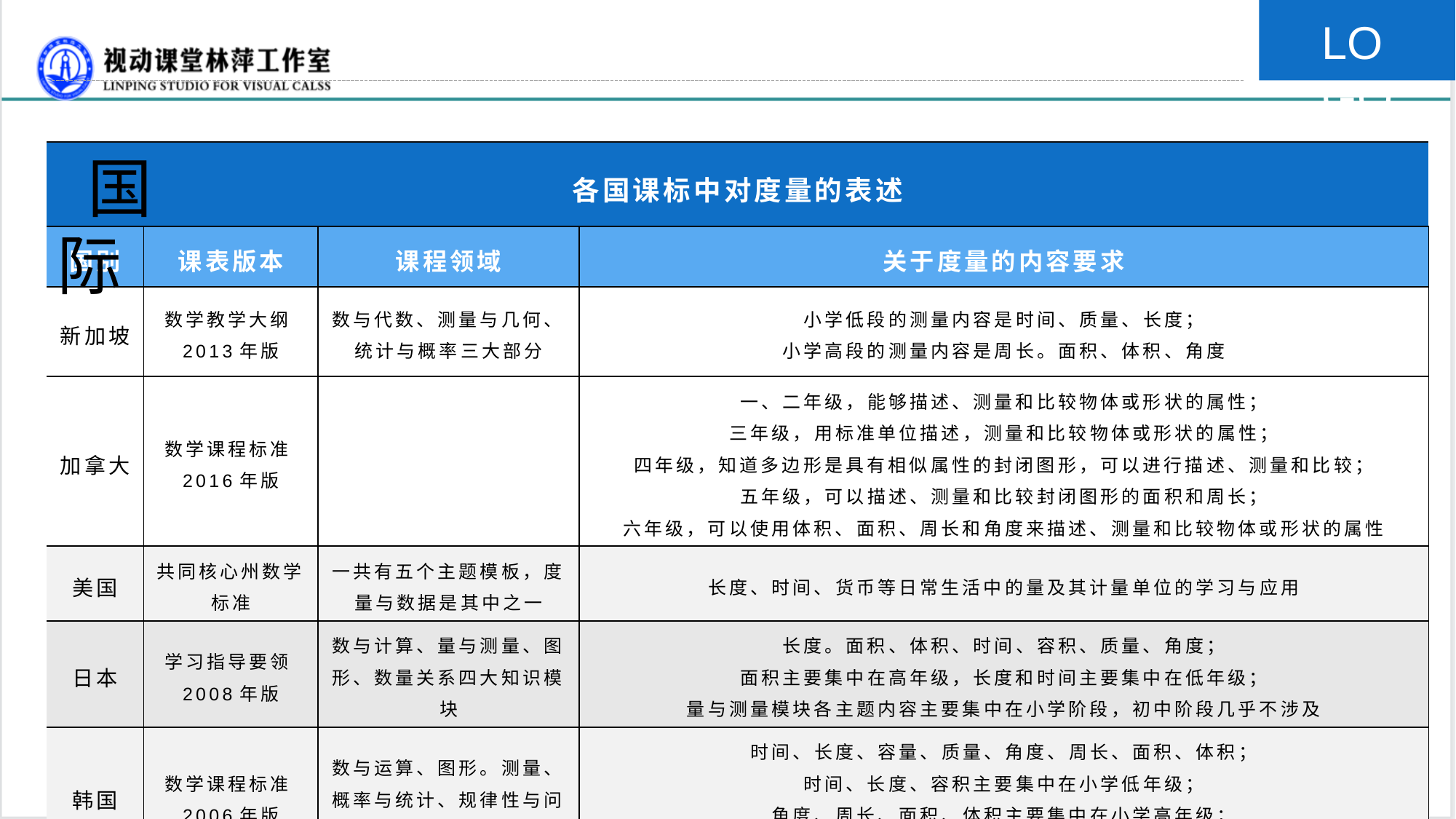

LOGO
 国际
| 各国课标中对度量的表述 |  |  |  |
| --- | --- | --- | --- |
| 国别 | 课表版本 | 课程领域 | 关于度量的内容要求 |
| 新加坡 | 数学教学大纲2013年版 | 数与代数、测量与几何、统计与概率三大部分 | 小学低段的测量内容是时间、质量、长度； 小学高段的测量内容是周长。面积、体积、角度 |
| 加拿大 | 数学课程标准2016年版 |  | 一、二年级，能够描述、测量和比较物体或形状的属性； 三年级，用标准单位描述，测量和比较物体或形状的属性； 四年级，知道多边形是具有相似属性的封闭图形，可以进行描述、测量和比较； 五年级，可以描述、测量和比较封闭图形的面积和周长； 六年级，可以使用体积、面积、周长和角度来描述、测量和比较物体或形状的属性 |
| 美国 | 共同核心州数学标准 | 一共有五个主题模板，度量与数据是其中之一 | 长度、时间、货币等日常生活中的量及其计量单位的学习与应用 |
| 日本 | 学习指导要领2008年版 | 数与计算、量与测量、图形、数量关系四大知识模块 | 长度。面积、体积、时间、容积、质量、角度； 面积主要集中在高年级，长度和时间主要集中在低年级； 量与测量模块各主题内容主要集中在小学阶段，初中阶段几乎不涉及 |
| 韩国 | 数学课程标准2006年版 | 数与运算、图形。测量、概率与统计、规律性与问题解决五大模块 | 时间、长度、容量、质量、角度、周长、面积、体积； 时间、长度、容积主要集中在小学低年级； 角度、周长、面积、体积主要集中在小学高年级； 测量模块知识的学习主要集中在六、七年级 |